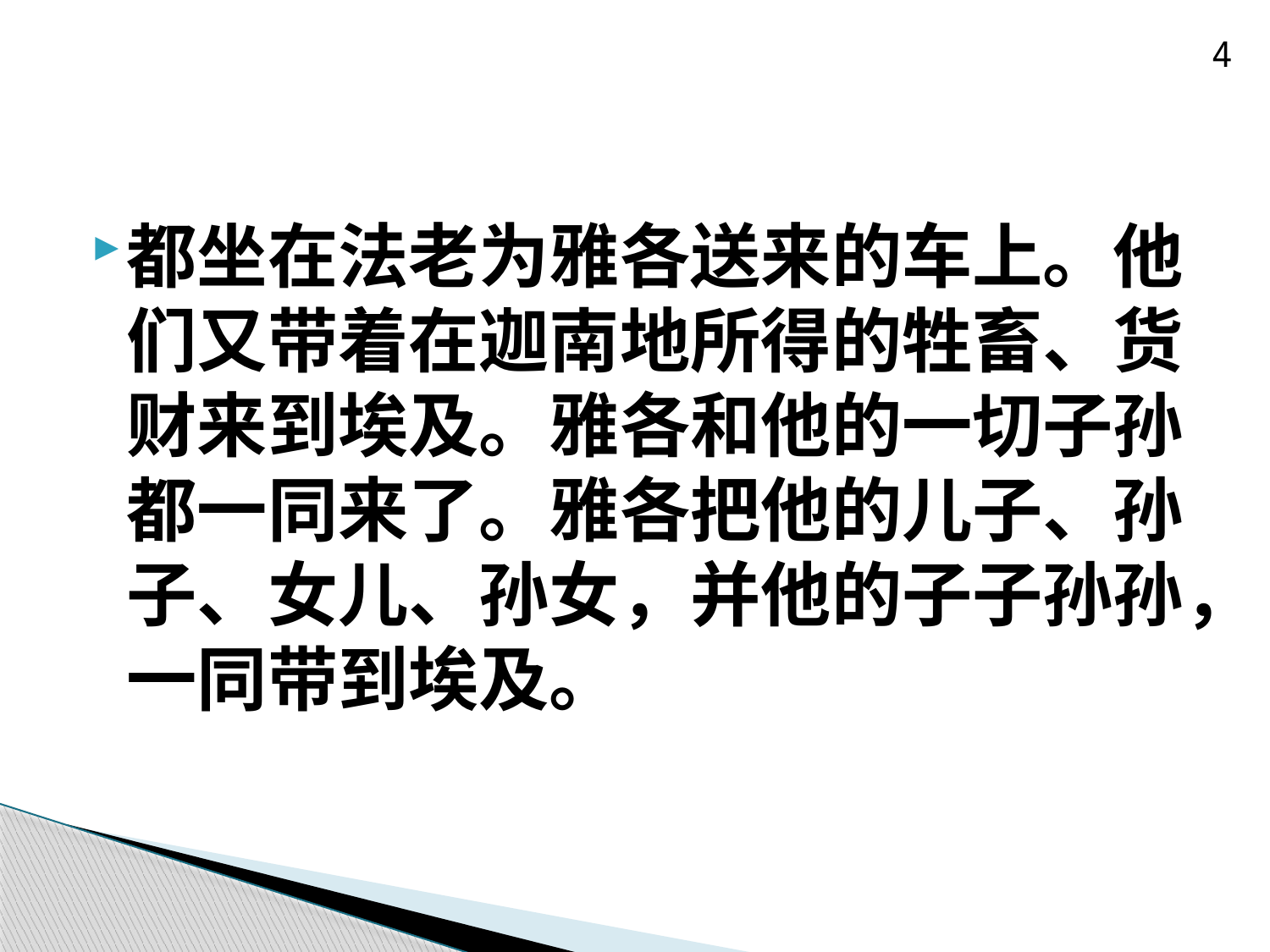

4
#
都坐在法老为雅各送来的车上。他们又带着在迦南地所得的牲畜、货财来到埃及。雅各和他的一切子孙都一同来了。雅各把他的儿子、孙子、女儿、孙女，并他的子子孙孙，一同带到埃及。